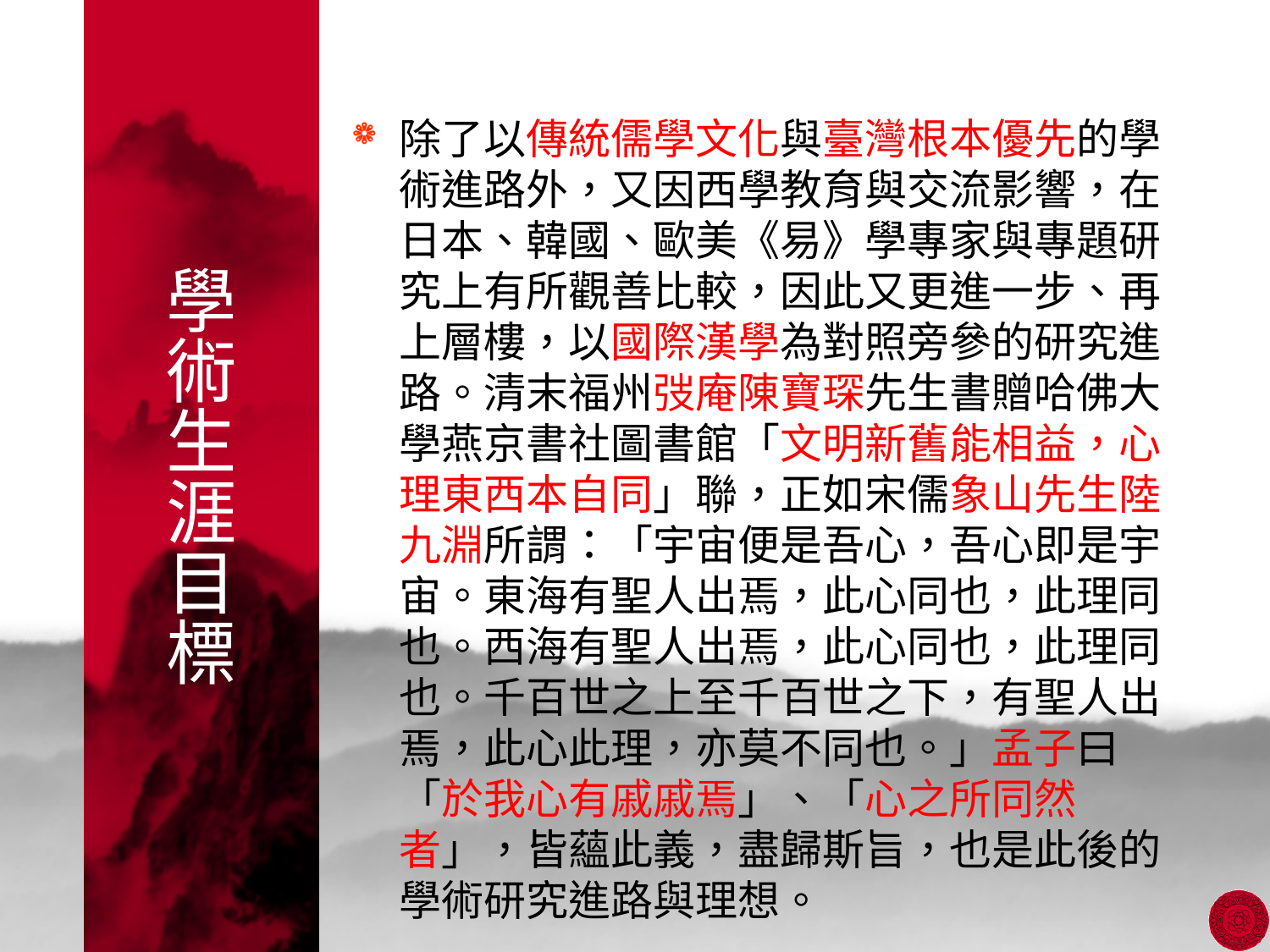

除了以傳統儒學文化與臺灣根本優先的學術進路外，又因西學教育與交流影響，在日本、韓國、歐美《易》學專家與專題研究上有所觀善比較，因此又更進一步、再上層樓，以國際漢學為對照旁參的研究進路。清末福州弢庵陳寶琛先生書贈哈佛大學燕京書社圖書館「文明新舊能相益，心理東西本自同」聯，正如宋儒象山先生陸九淵所謂：「宇宙便是吾心，吾心即是宇宙。東海有聖人出焉，此心同也，此理同也。西海有聖人出焉，此心同也，此理同也。千百世之上至千百世之下，有聖人出焉，此心此理，亦莫不同也。」孟子曰「於我心有戚戚焉」、「心之所同然者」，皆蘊此義，盡歸斯旨，也是此後的學術研究進路與理想。
# 學術生涯目標